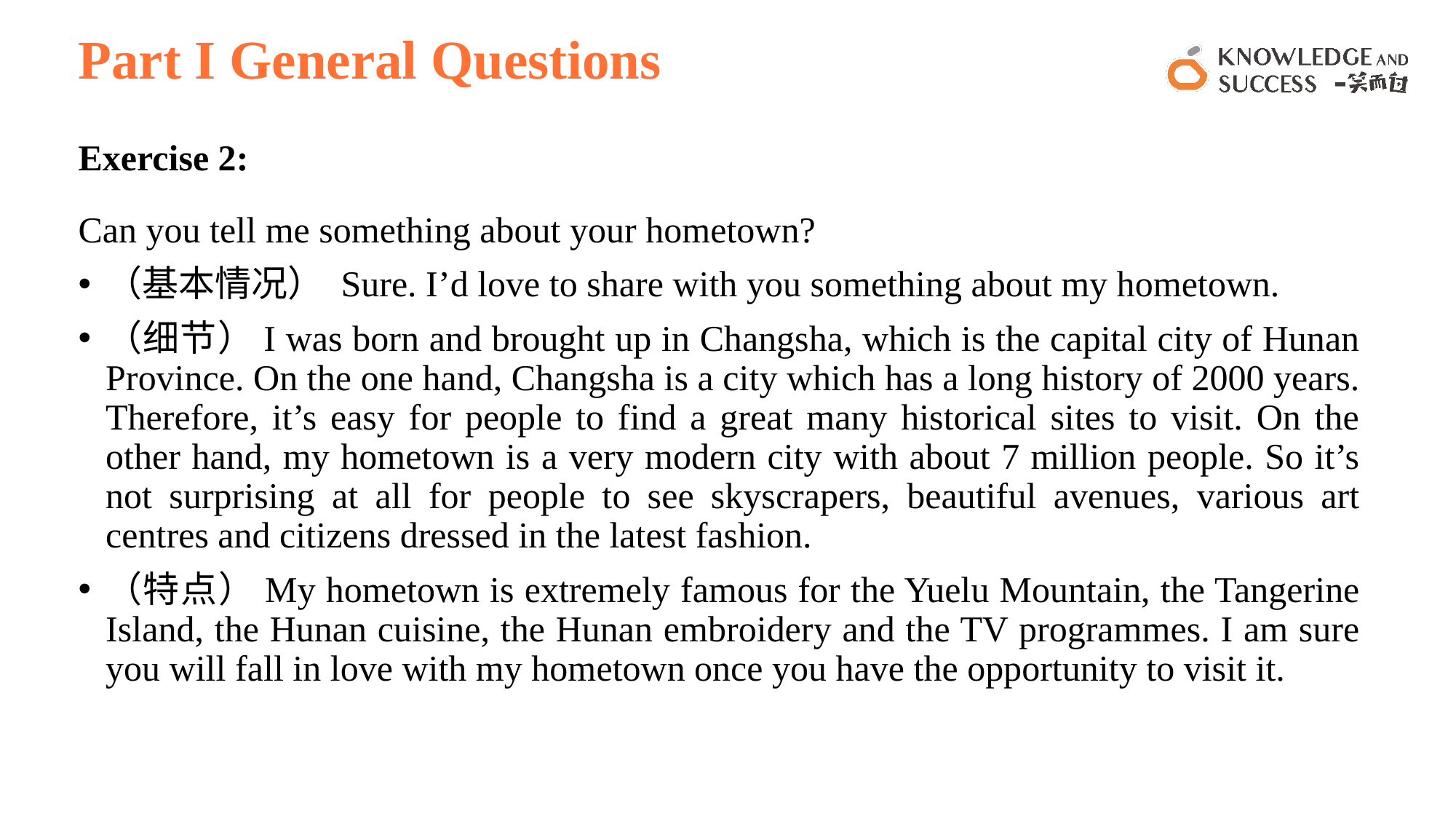

# Part I General Questions
Exercise 2:
Can you tell me something about your hometown?
（基本情况） Sure. I’d love to share with you something about my hometown.
（细节）I was born and brought up in Changsha, which is the capital city of Hunan Province. On the one hand, Changsha is a city which has a long history of 2000 years. Therefore, it’s easy for people to find a great many historical sites to visit. On the other hand, my hometown is a very modern city with about 7 million people. So it’s not surprising at all for people to see skyscrapers, beautiful avenues, various art centres and citizens dressed in the latest fashion.
（特点）My hometown is extremely famous for the Yuelu Mountain, the Tangerine Island, the Hunan cuisine, the Hunan embroidery and the TV programmes. I am sure you will fall in love with my hometown once you have the opportunity to visit it.